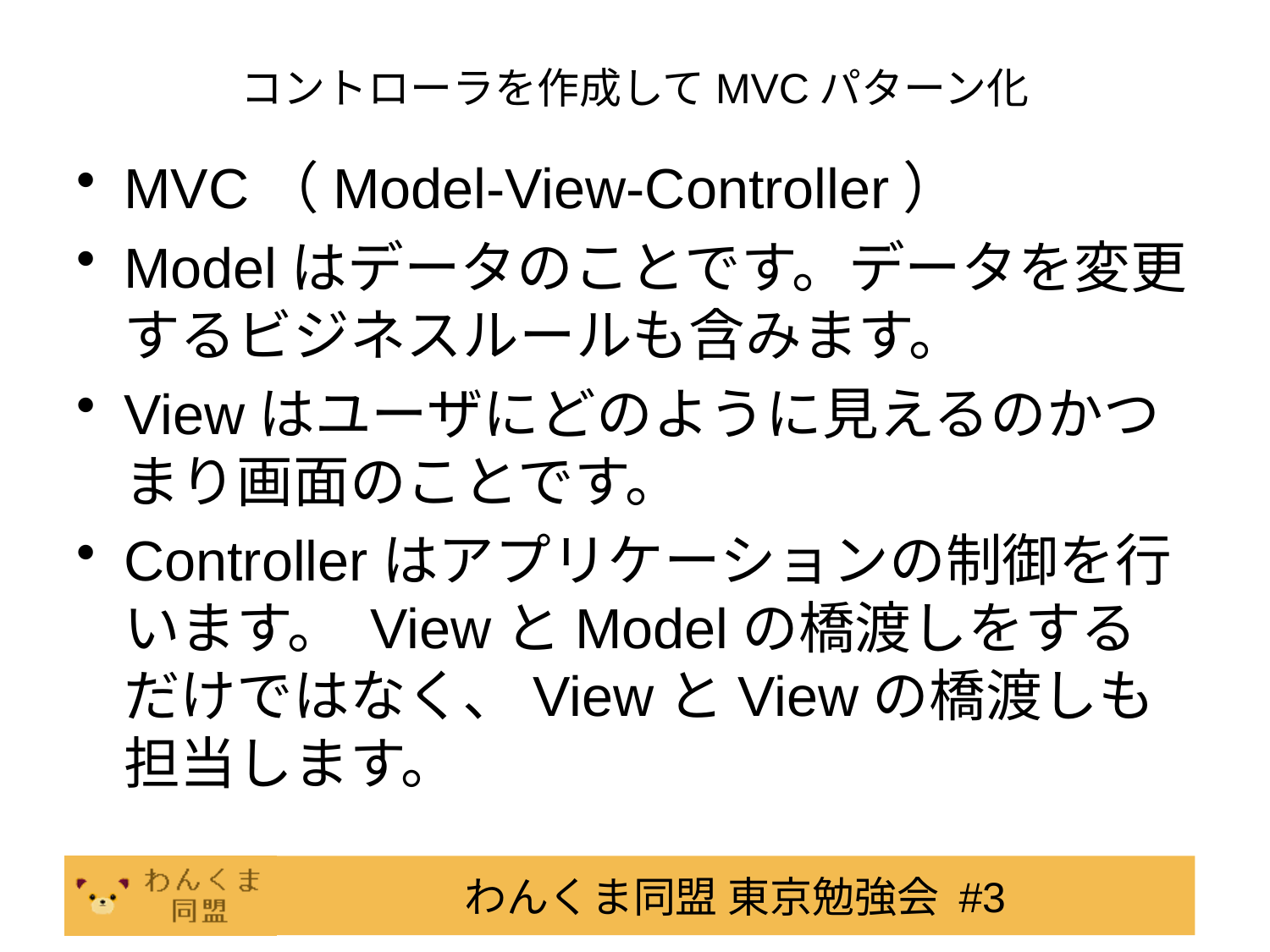

# コントローラを作成してMVCパターン化
MVC（Model-View-Controller）
Modelはデータのことです。データを変更するビジネスルールも含みます。
Viewはユーザにどのように見えるのかつまり画面のことです。
Controllerはアプリケーションの制御を行います。 ViewとModelの橋渡しをするだけではなく、ViewとViewの橋渡しも担当します。